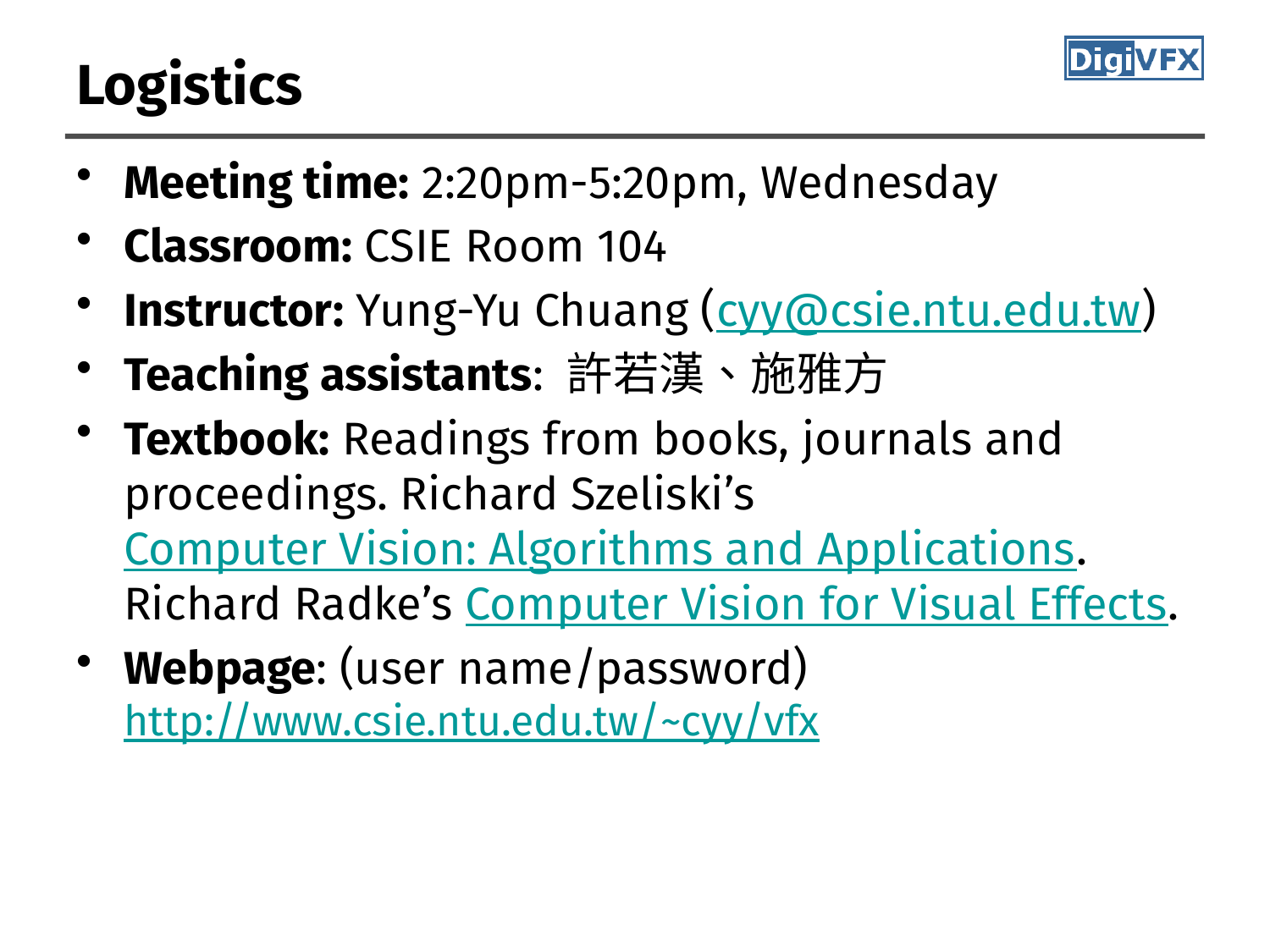

# Logistics
Meeting time: 2:20pm-5:20pm, Wednesday
Classroom: CSIE Room 104
Instructor: Yung-Yu Chuang (cyy@csie.ntu.edu.tw)
Teaching assistants: 許若漢、施雅方
Textbook: Readings from books, journals and proceedings. Richard Szeliski’s Computer Vision: Algorithms and Applications. Richard Radke’s Computer Vision for Visual Effects.
Webpage: (user name/password) http://www.csie.ntu.edu.tw/~cyy/vfx